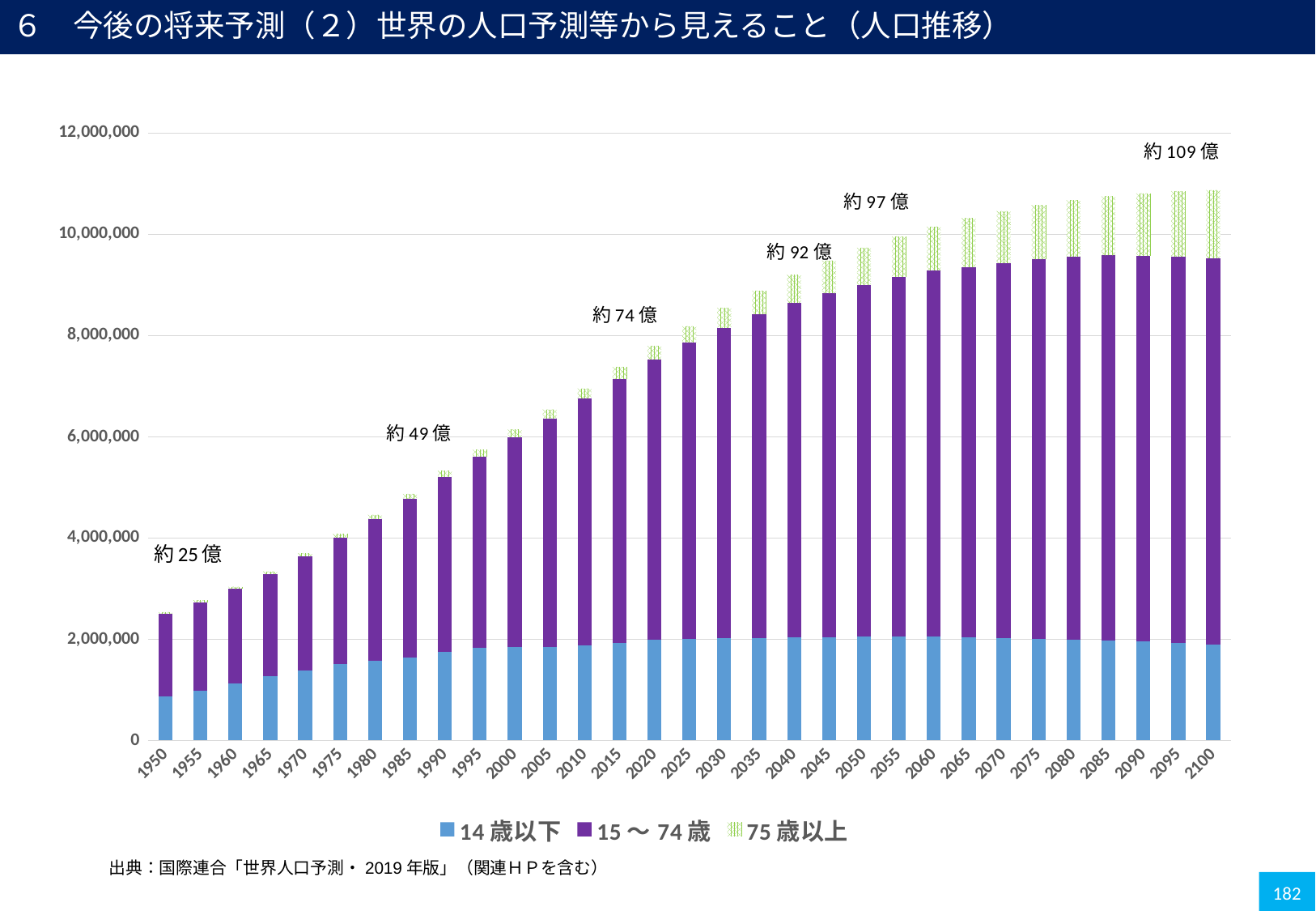

６　今後の将来予測（２）世界の人口予測等から見えること（人口推移）

### Chart

| Category | 14歳以下 | 15～74歳 | 75歳以上 |
|---|---|---|---|
| 1950 | 869608.662 | 1630640.036 | 36182.450999999994 |
| 1955 | 986623.075 | 1746599.9779999997 | 39796.883 |
| 1960 | 1127639.1719999998 | 1863397.6260000004 | 43912.95 |
| 1965 | 1266378.312 | 2022721.275 | 50484.01 |
| 1970 | 1389142.5659999999 | 2252904.849 | 58389.631 |
| 1975 | 1503115.576 | 2507405.893 | 68959.137 |
| 1980 | 1574981.429 | 2799727.6889999993 | 83294.39600000001 |
| 1985 | 1645354.636 | 3126101.236 | 99465.86799999999 |
| 1990 | 1748100.582 | 3461888.2819999997 | 117242.19699999997 |
| 1995 | 1822873.988 | 3791632.125999999 | 129706.865 |
| 2000 | 1851318.4789999998 | 4141671.092 | 150504.25199999998 |
| 2005 | 1841053.3760000002 | 4524411.471000001 | 176442.1799999999 |
| 2010 | 1876541.3000000007 | 4875376.122000001 | 204906.18100000004 |
| 2015 | 1931325.791 | 5210518.579 | 237952.769 |
| 2020 | 1983648.5720000002 | 5541864.903999999 | 269285.26300000004 |
| 2025 | 2011052.176 | 5853720.341999999 | 319664.9419999999 |
| 2030 | 2019462.3460000013 | 6133455.239999999 | 395569.814 |
| 2035 | 2023398.4699999997 | 6392556.528 | 471569.21499999985 |
| 2040 | 2032980.854999998 | 6607740.620999998 | 558125.764 |
| 2045 | 2045919.281 | 6785290.846000002 | 650593.1470000001 |
| 2050 | 2055658.812 | 6946297.308 | 733077.87 |
| 2055 | 2058776.465 | 7103852.811 | 795464.7980000001 |
| 2060 | 2053487.9070000001 | 7229133.451999999 | 868827.402 |
| 2065 | 2042864.6749999989 | 7311354.291 | 963611.239 |
| 2070 | 2029044.858 | 7402809.678000001 | 1027297.971 |
| 2075 | 2014187.7910000011 | 7488812.379999997 | 1074155.7179999999 |
| 2080 | 1997698.3949999989 | 7559935.589000003 | 1116085.4900000002 |
| 2085 | 1978286.833999999 | 7603345.510000001 | 1168784.395 |
| 2090 | 1954892.7000000011 | 7623668.065 | 1231015.037 |
| 2095 | 1927404.491 | 7630377.496000002 | 1293678.61 |
| 2100 | 1897616.7199999997 | 7629812.518000001 | 1347473.0799999998 |
約92億

出典：国際連合「世界人口予測・2019年版」（関連ＨＰを含む）
182